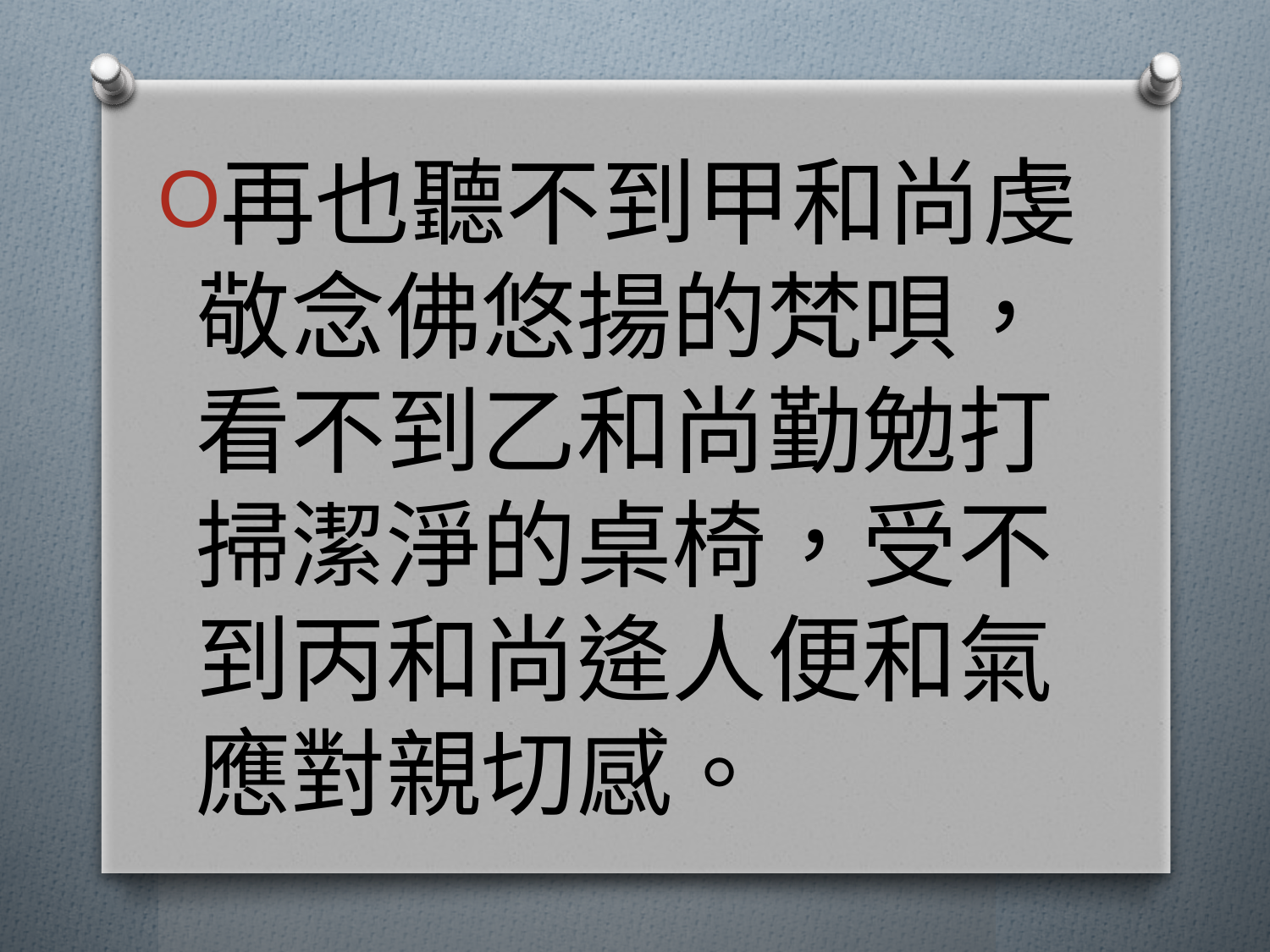

再也聽不到甲和尚虔敬念佛悠揚的梵唄，看不到乙和尚勤勉打掃潔淨的桌椅，受不到丙和尚逄人便和氣應對親切感。